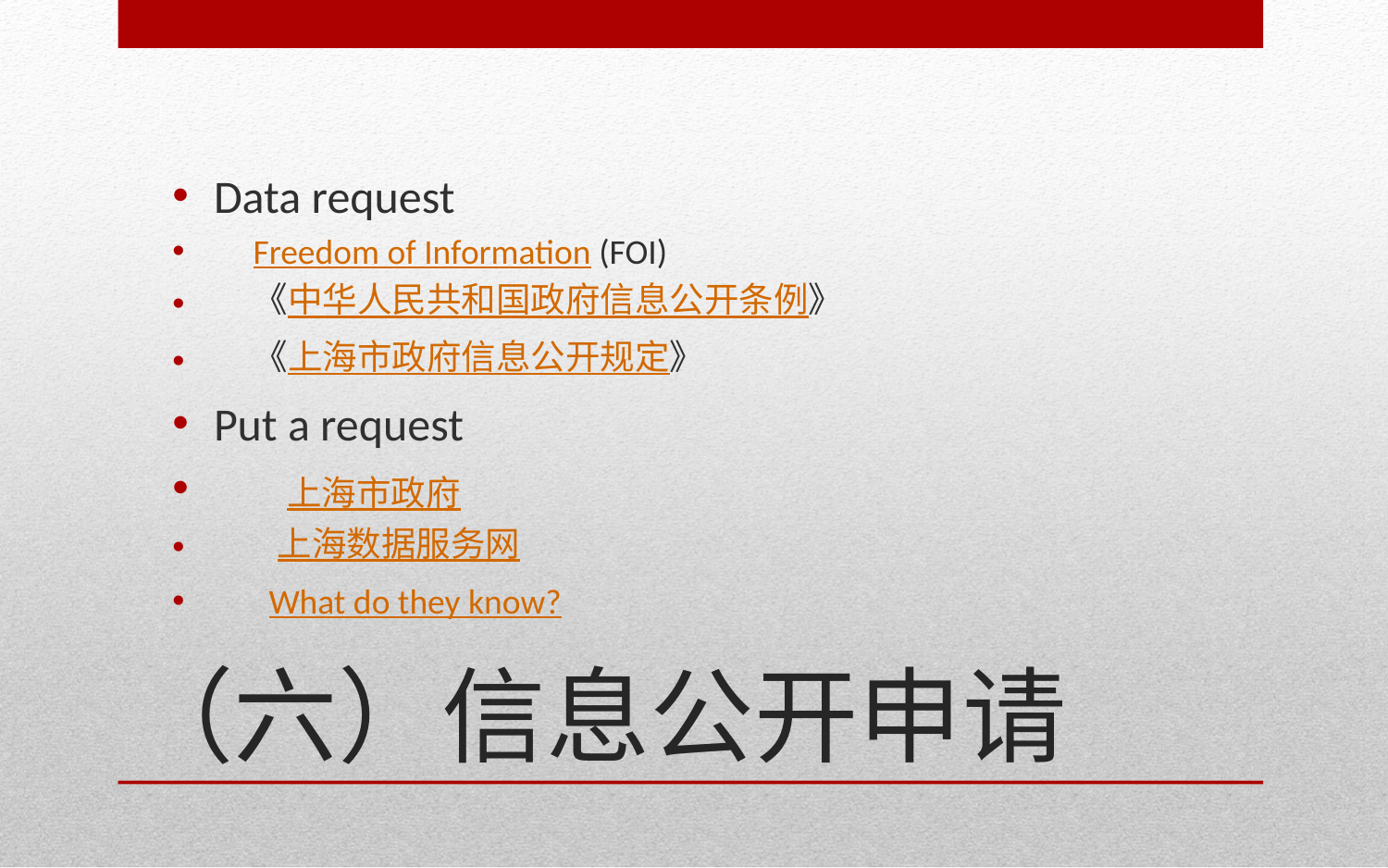

#
Data request
     Freedom of Information (FOI)
    《中华人民共和国政府信息公开条例》
    《上海市政府信息公开规定》
Put a request
      上海市政府
       上海数据服务网
       What do they know?
（六）信息公开申请